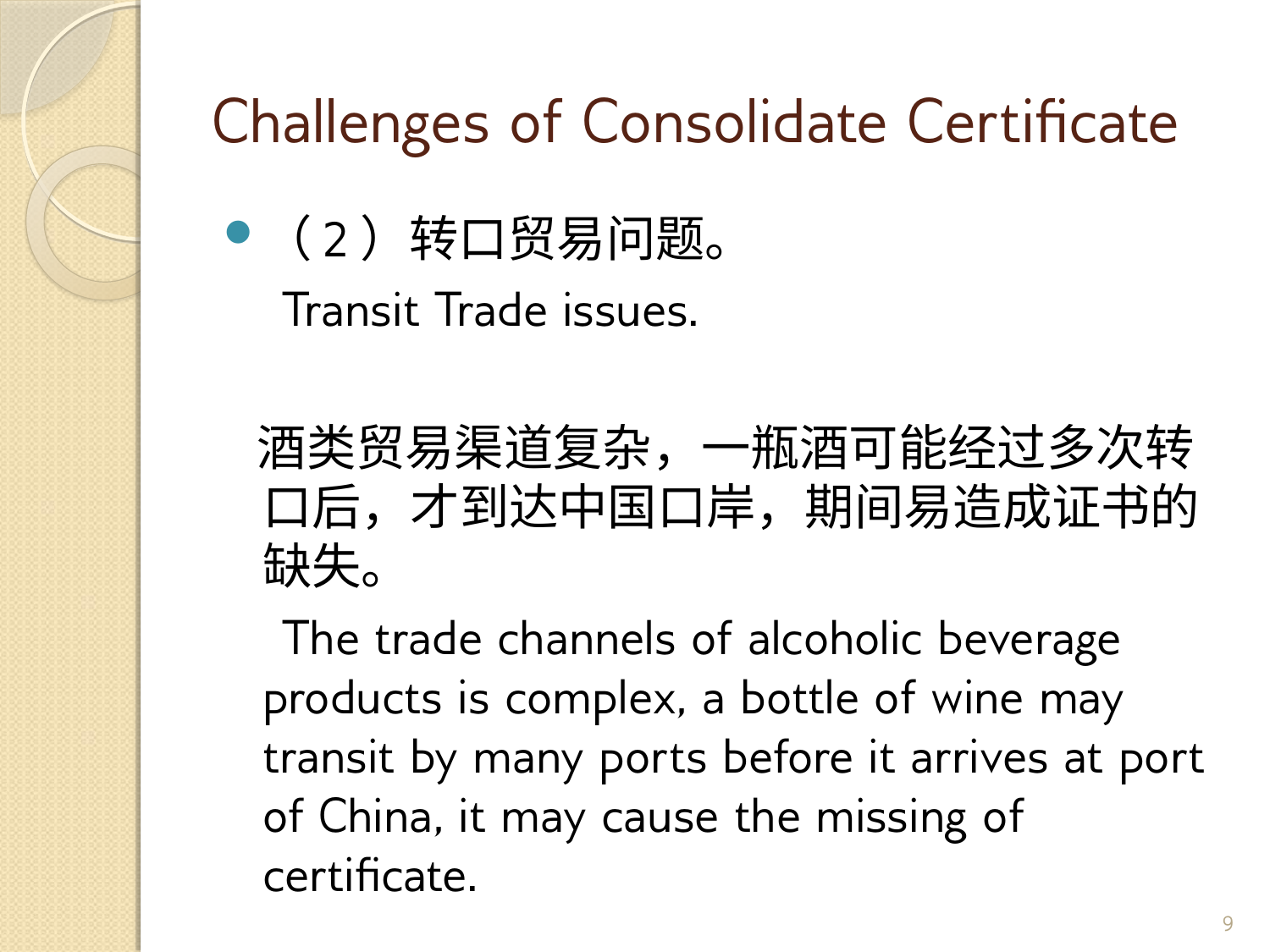

# Challenges of Consolidate Certificate
（2）转口贸易问题。
    Transit Trade issues.

  酒类贸易渠道复杂，一瓶酒可能经过多次转口后，才到达中国口岸，期间易造成证书的缺失。
    The trade channels of alcoholic beverage products is complex, a bottle of wine may transit by many ports before it arrives at port of China, it may cause the missing of certificate.
9